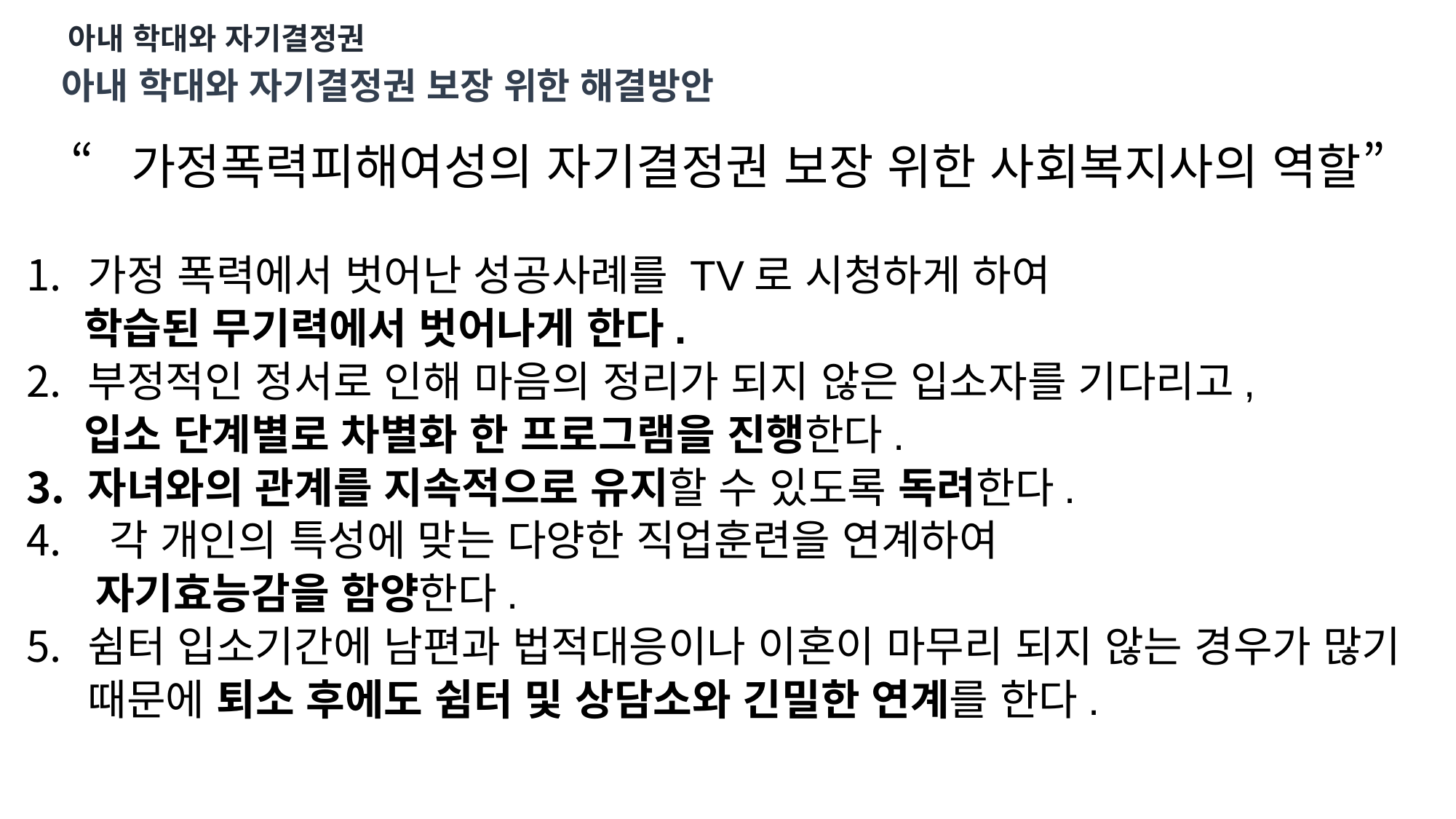

아내 학대와 자기결정권
아내 학대와 자기결정권 보장 위한 해결방안
“가정폭력피해여성의 자기결정권 보장 위한 사회복지사의 역할”
가정 폭력에서 벗어난 성공사례를 TV로 시청하게 하여
    학습된 무기력에서 벗어나게 한다.
부정적인 정서로 인해 마음의 정리가 되지 않은 입소자를 기다리고,
    입소 단계별로 차별화 한 프로그램을 진행한다.
자녀와의 관계를 지속적으로 유지할 수 있도록 독려한다.
 각 개인의 특성에 맞는 다양한 직업훈련을 연계하여
     자기효능감을 함양한다.
쉼터 입소기간에 남편과 법적대응이나 이혼이 마무리 되지 않는 경우가 많기 때문에 퇴소 후에도 쉼터 및 상담소와 긴밀한 연계를 한다.